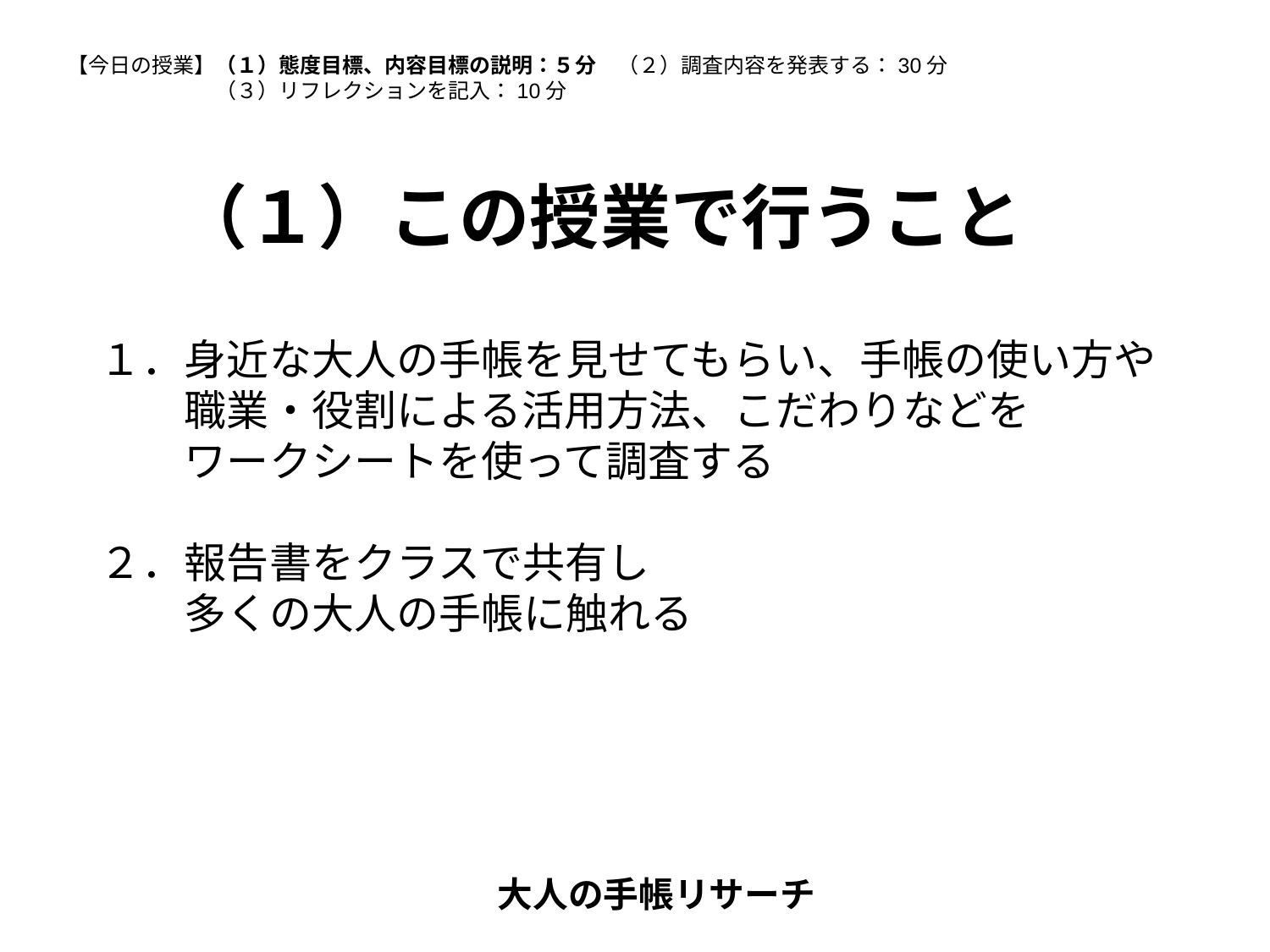

【今日の授業】（１）態度目標、内容目標の説明：５分　（２）調査内容を発表する：30分
	　（３）リフレクションを記入：10分
（１）この授業で行うこと
　１．身近な大人の手帳を見せてもらい、手帳の使い方や
　　　職業・役割による活用方法、こだわりなどを
　　　ワークシートを使って調査する

　２．報告書をクラスで共有し
　　　多くの大人の手帳に触れる
大人の手帳リサーチ